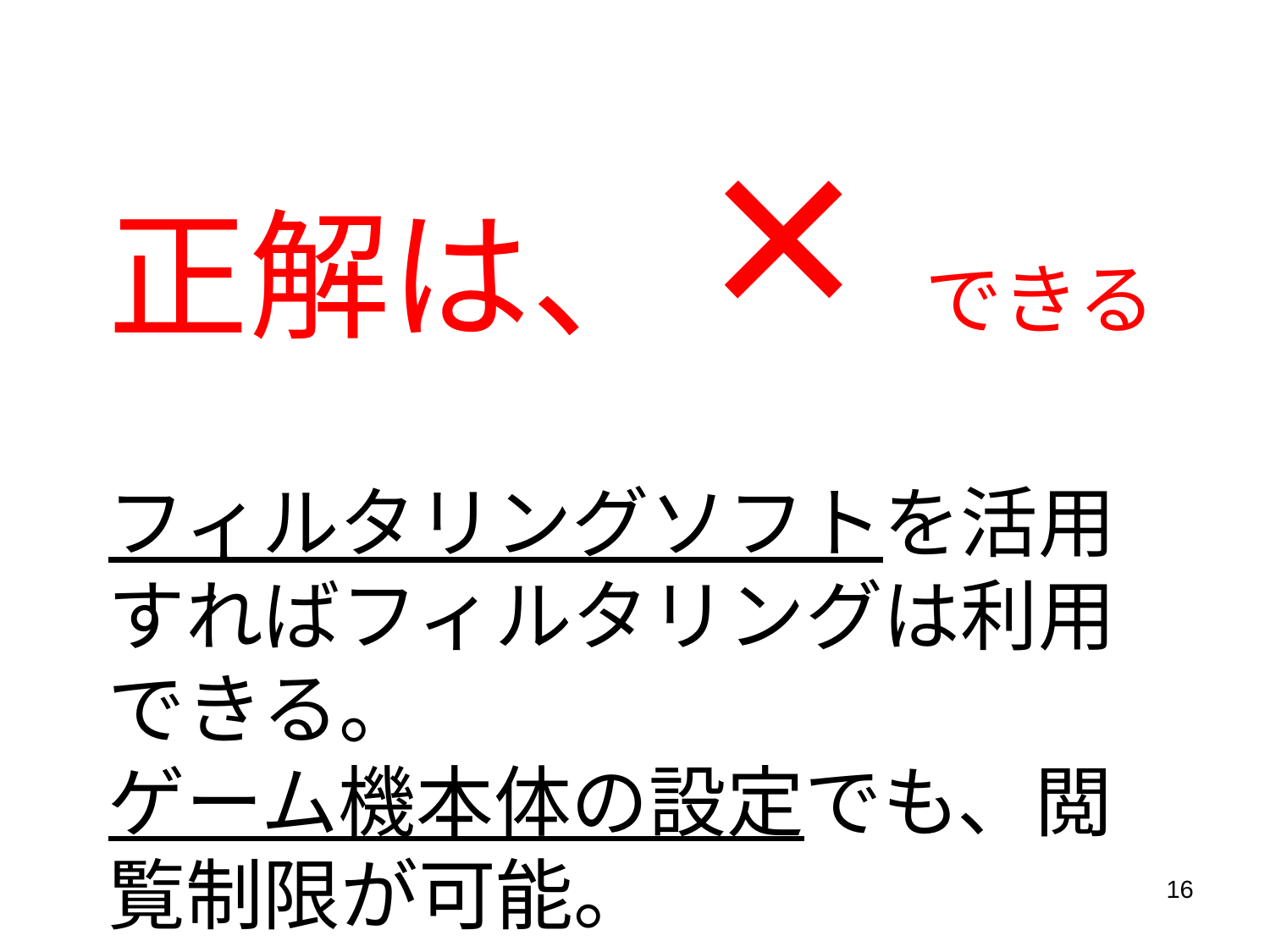

# 正解は、×できる フィルタリングソフトを活用すればフィルタリングは利用できる。 ゲーム機本体の設定でも、閲覧制限が可能。
16